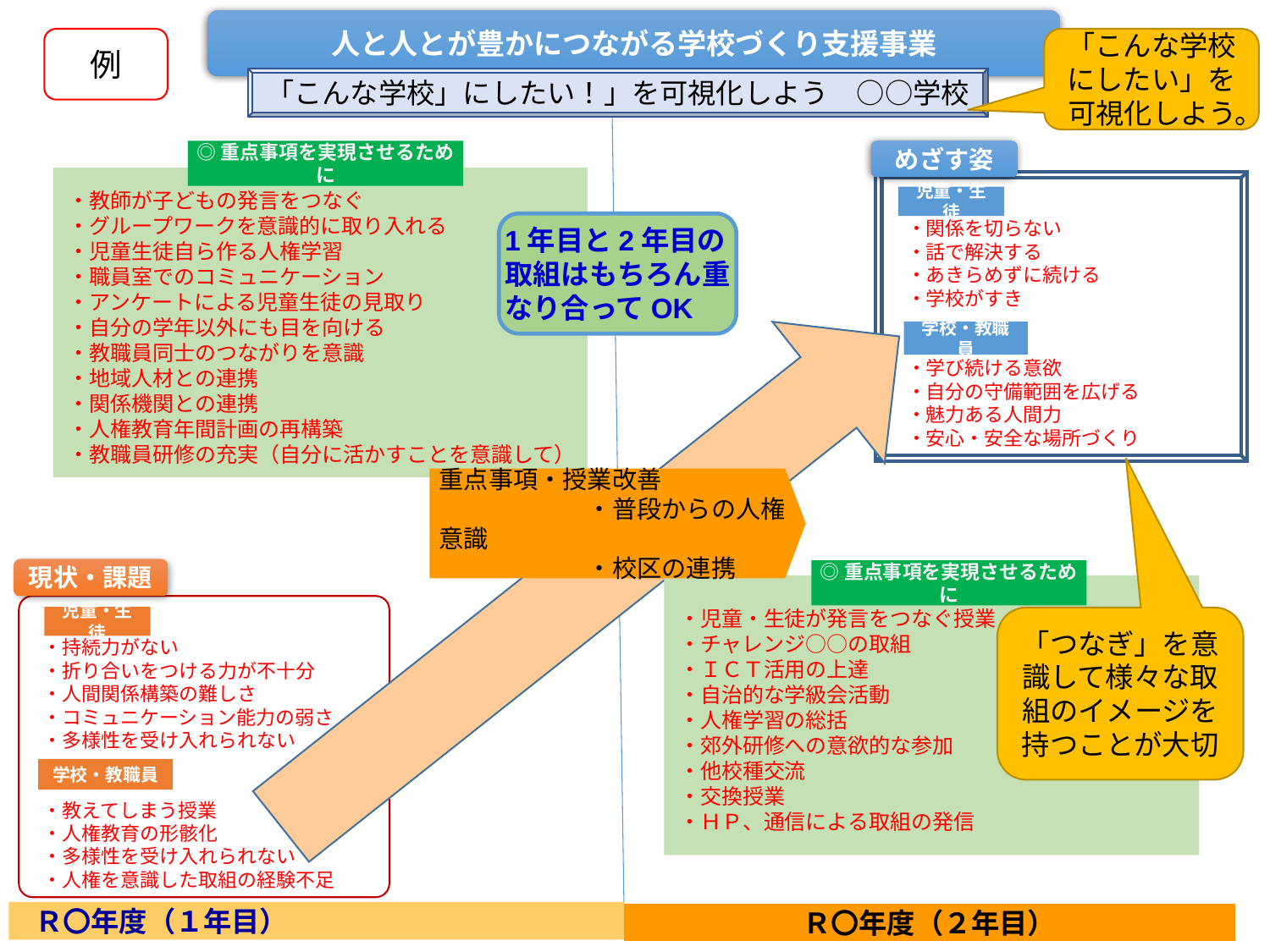

人と人とが豊かにつながる学校づくり支援事業
例
「こんな学校にしたい」を可視化しよう。
「こんな学校」にしたい！」を可視化しよう　○○学校
◎重点事項を実現させるために
めざす姿

・関係を切らない
・話で解決する
・あきらめずに続ける
・学校がすき

・学び続ける意欲
・自分の守備範囲を広げる
・魅力ある人間力
・安心・安全な場所づくり
・教師が子どもの発言をつなぐ
・グループワークを意識的に取り入れる
・児童生徒自ら作る人権学習
・職員室でのコミュニケーション
・アンケートによる児童生徒の見取り
・自分の学年以外にも目を向ける
・教職員同士のつながりを意識
・地域人材との連携
・関係機関との連携
・人権教育年間計画の再構築
・教職員研修の充実（自分に活かすことを意識して）
児童・生徒

1年目と2年目の取組はもちろん重なり合ってOK
学校・教職員
重点事項・授業改善
　　　　　　・普段からの人権意識
　　　　　　・校区の連携
現状・課題

・持続力がない
・折り合いをつける力が不十分
・人間関係構築の難しさ
・コミュニケーション能力の弱さ
・多様性を受け入れられない

・教えてしまう授業
・人権教育の形骸化
・多様性を受け入れられない
・人権を意識した取組の経験不足
◎重点事項を実現させるために
・児童・生徒が発言をつなぐ授業
・チャレンジ○○の取組
・ＩＣＴ活用の上達
・自治的な学級会活動
・人権学習の総括
・郊外研修への意欲的な参加
・他校種交流
・交換授業
・ＨＰ、通信による取組の発信

児童・生徒
「つなぎ」を意識して様々な取組のイメージを持つことが大切
学校・教職員
Ｒ〇年度（１年目）
Ｒ〇年度（２年目）